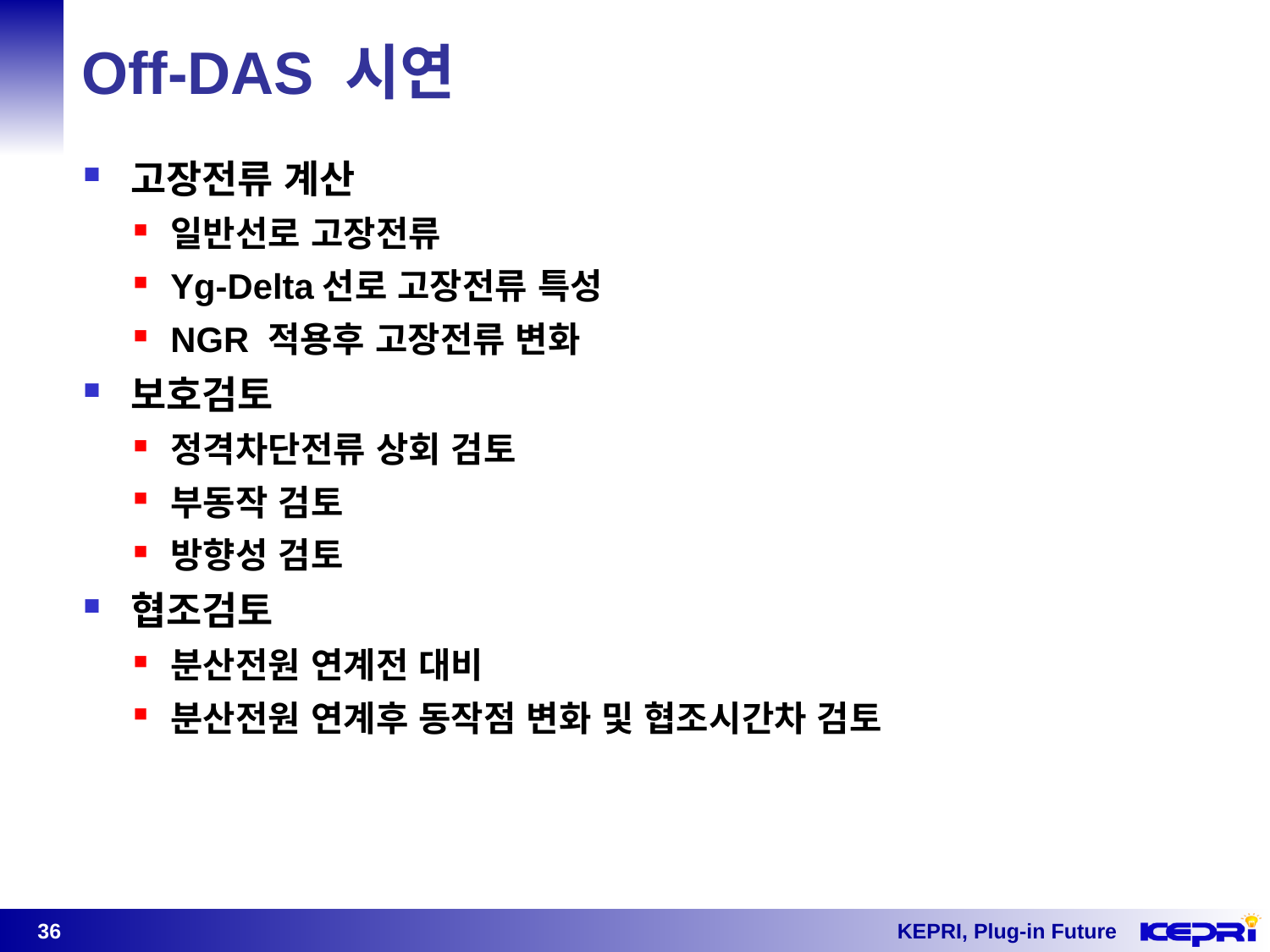

# Off-DAS 시연
고장전류 계산
일반선로 고장전류
Yg-Delta선로 고장전류 특성
NGR 적용후 고장전류 변화
보호검토
정격차단전류 상회 검토
부동작 검토
방향성 검토
협조검토
분산전원 연계전 대비
분산전원 연계후 동작점 변화 및 협조시간차 검토